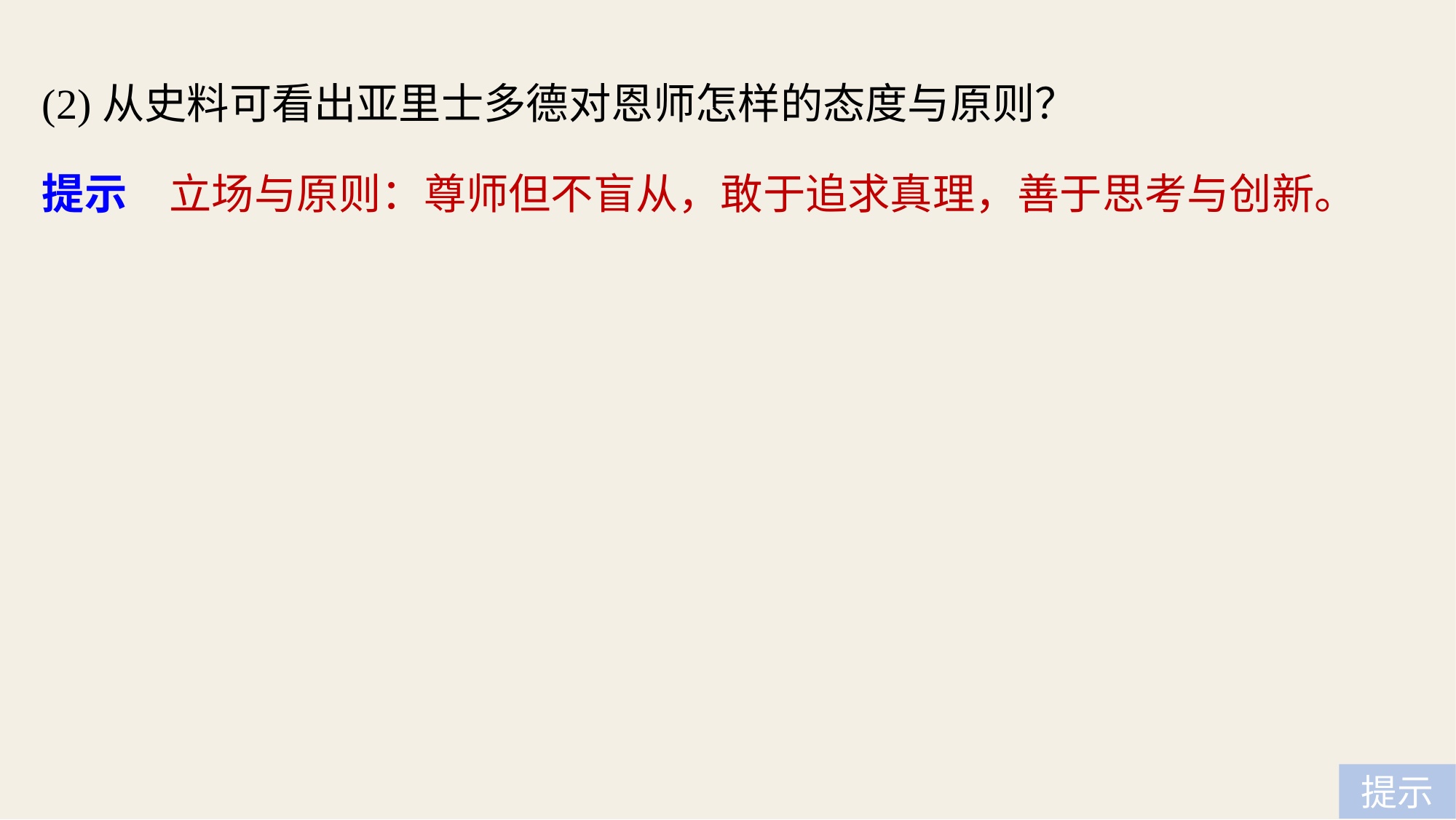

(2)从史料可看出亚里士多德对恩师怎样的态度与原则？
提示　立场与原则：尊师但不盲从，敢于追求真理，善于思考与创新。
提示